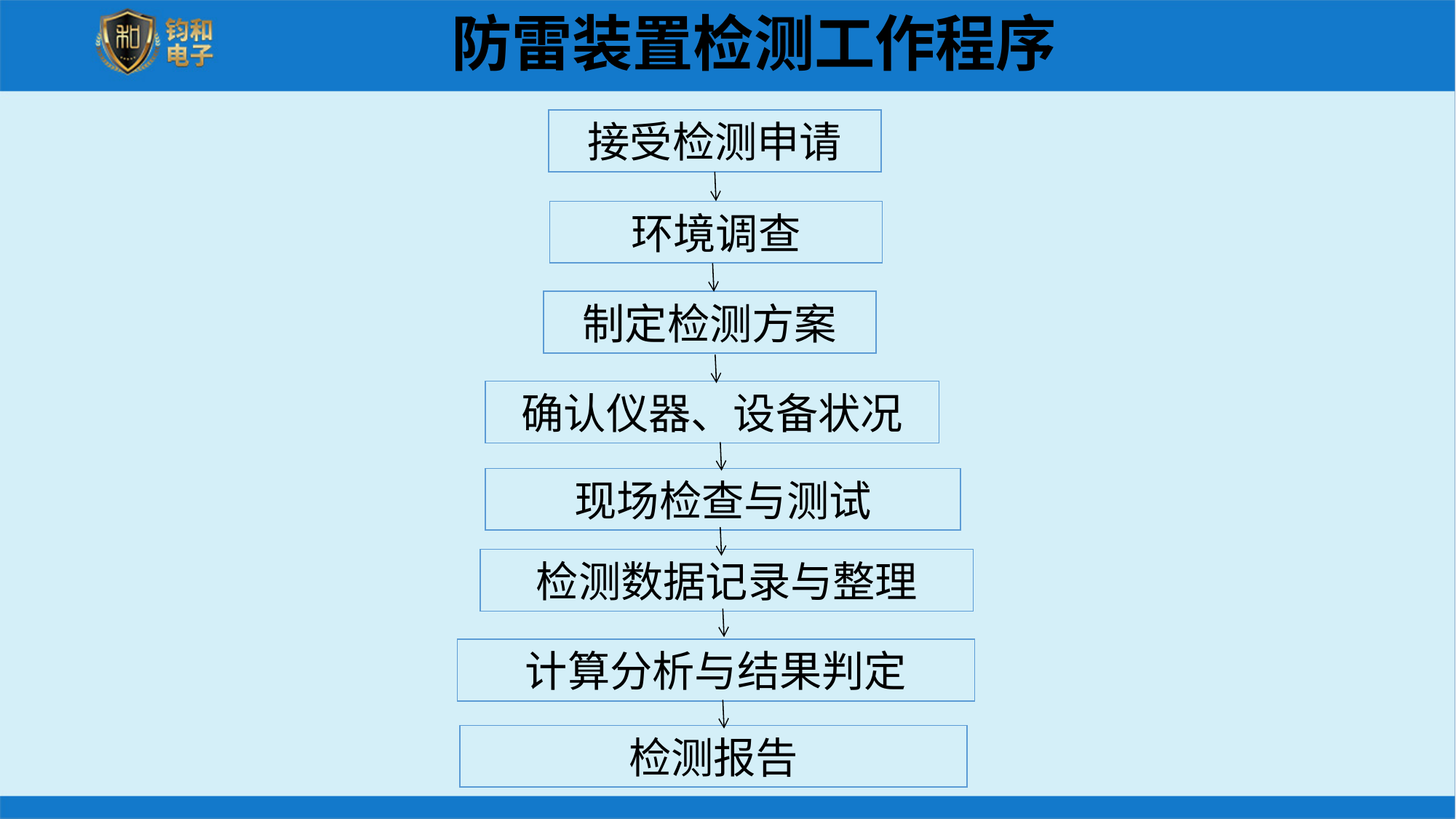

防雷装置检测工作程序
接受检测申请
环境调查
制定检测方案
确认仪器、设备状况
现场检查与测试
检测数据记录与整理
计算分析与结果判定

检测报告